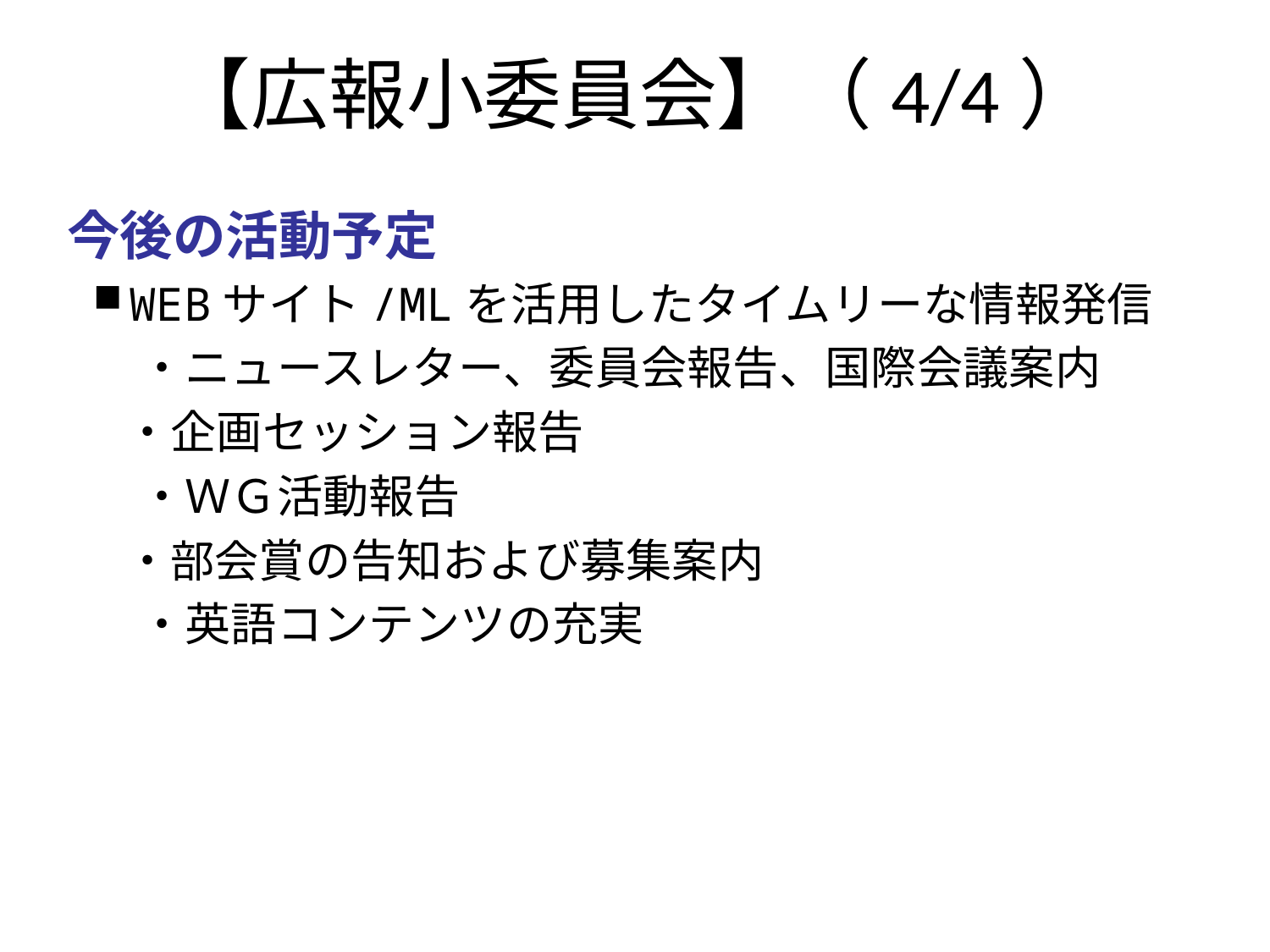

【広報小委員会】（4/4）
今後の活動予定
WEBサイト/MLを活用したタイムリーな情報発信
　・ニュースレター、委員会報告、国際会議案内
  ・企画セッション報告
　・ＷＧ活動報告
  ・部会賞の告知および募集案内
　・英語コンテンツの充実